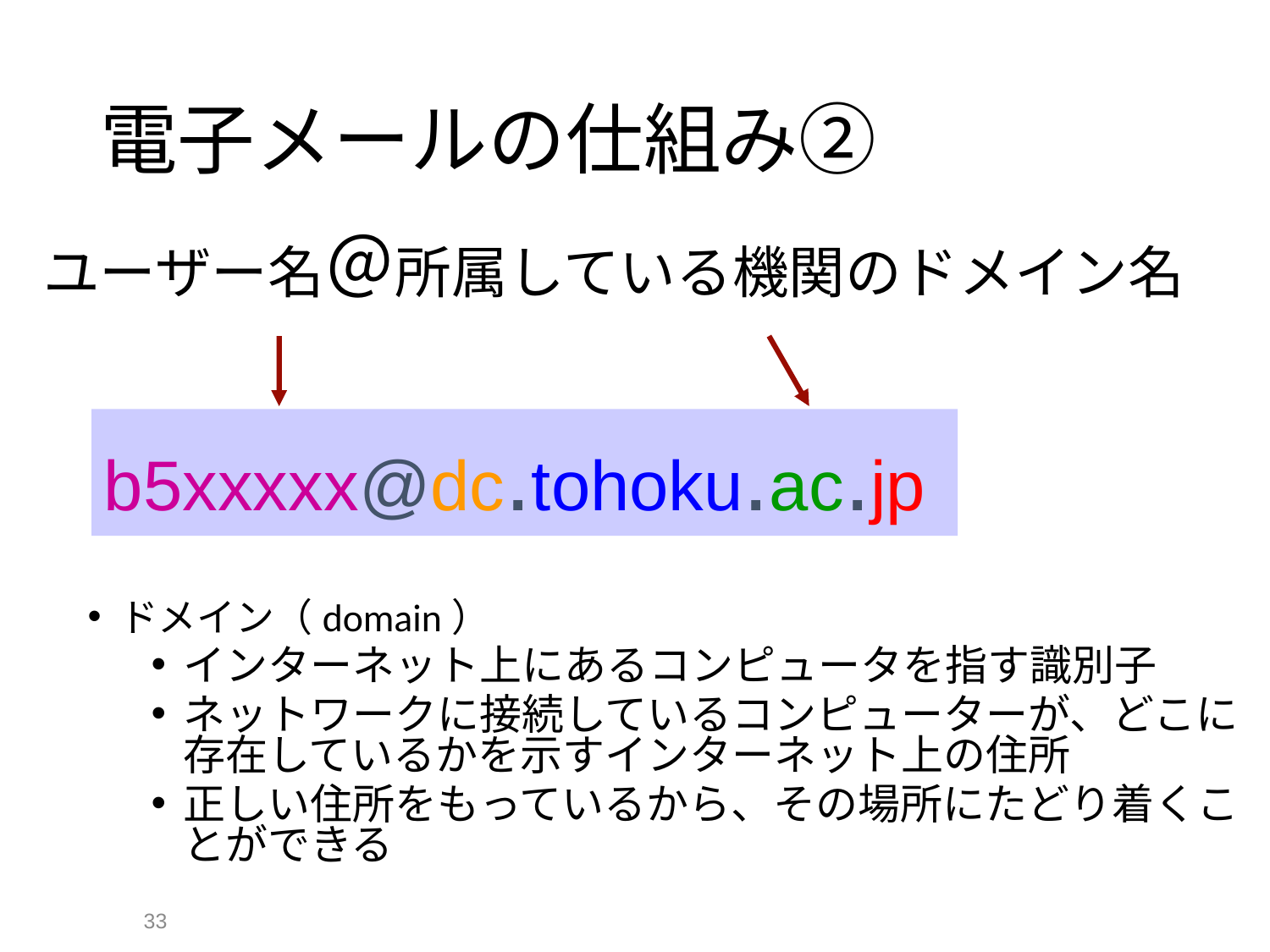

# 電子メールの仕組み②
ユーザー名＠所属している機関のドメイン名

b5xxxxx@dc.tohoku.ac.jp
ドメイン（domain）
インターネット上にあるコンピュータを指す識別子
ネットワークに接続しているコンピューターが、どこに存在しているかを示すインターネット上の住所
正しい住所をもっているから、その場所にたどり着くことができる
33